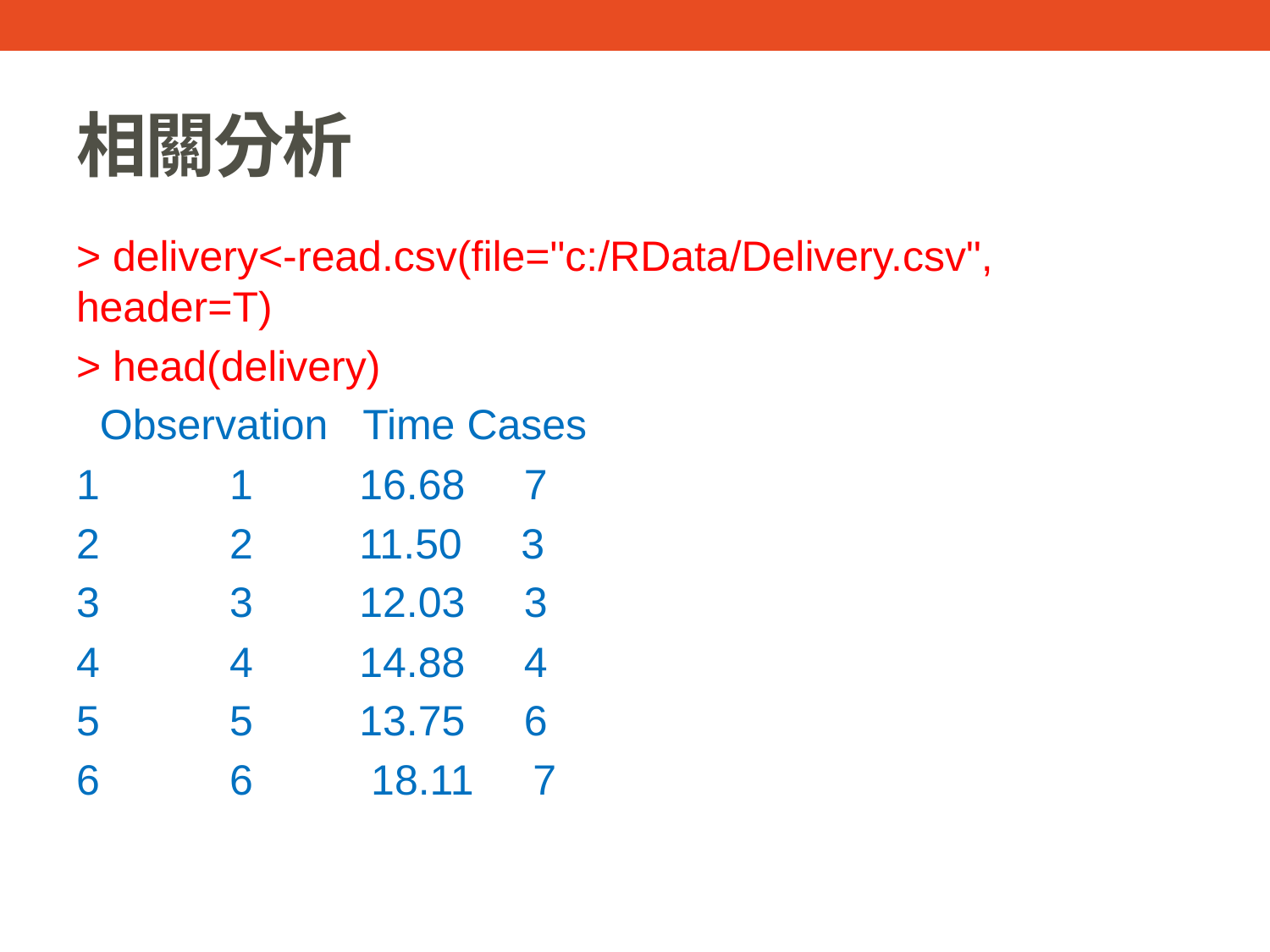

# 相關分析
> delivery<-read.csv(file="c:/RData/Delivery.csv", header=T)
> head(delivery)
  Observation   Time Cases
1           1         16.68     7
2           2         11.50     3
3           3         12.03     3
4           4         14.88     4
5           5         13.75     6
6           6          18.11     7